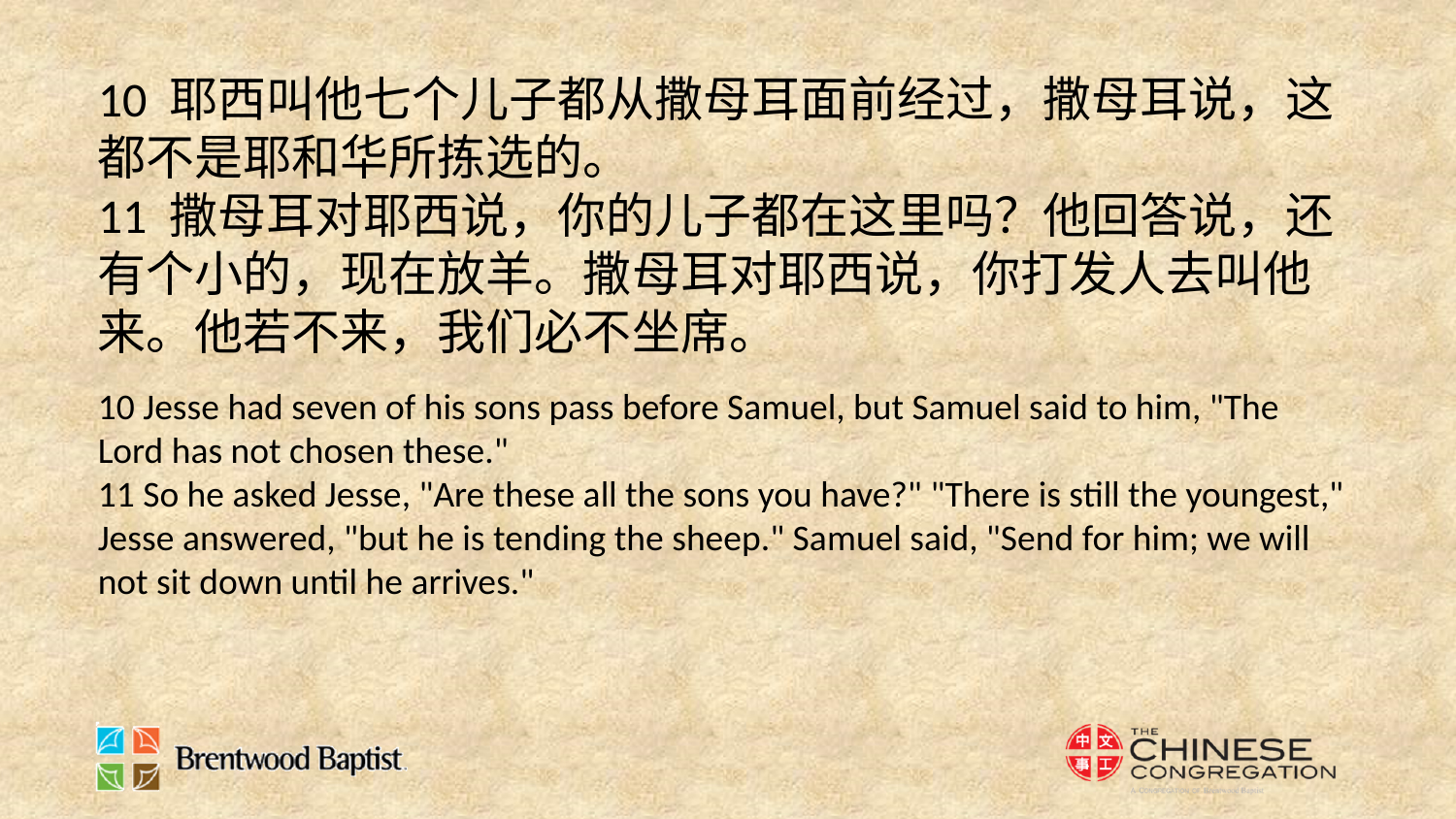

10 耶西叫他七个儿子都从撒母耳面前经过，撒母耳说，这都不是耶和华所拣选的。
11 撒母耳对耶西说，你的儿子都在这里吗？他回答说，还有个小的，现在放羊。撒母耳对耶西说，你打发人去叫他来。他若不来，我们必不坐席。

10 Jesse had seven of his sons pass before Samuel, but Samuel said to him, "The Lord has not chosen these."
11 So he asked Jesse, "Are these all the sons you have?" "There is still the youngest," Jesse answered, "but he is tending the sheep." Samuel said, "Send for him; we will not sit down until he arrives."